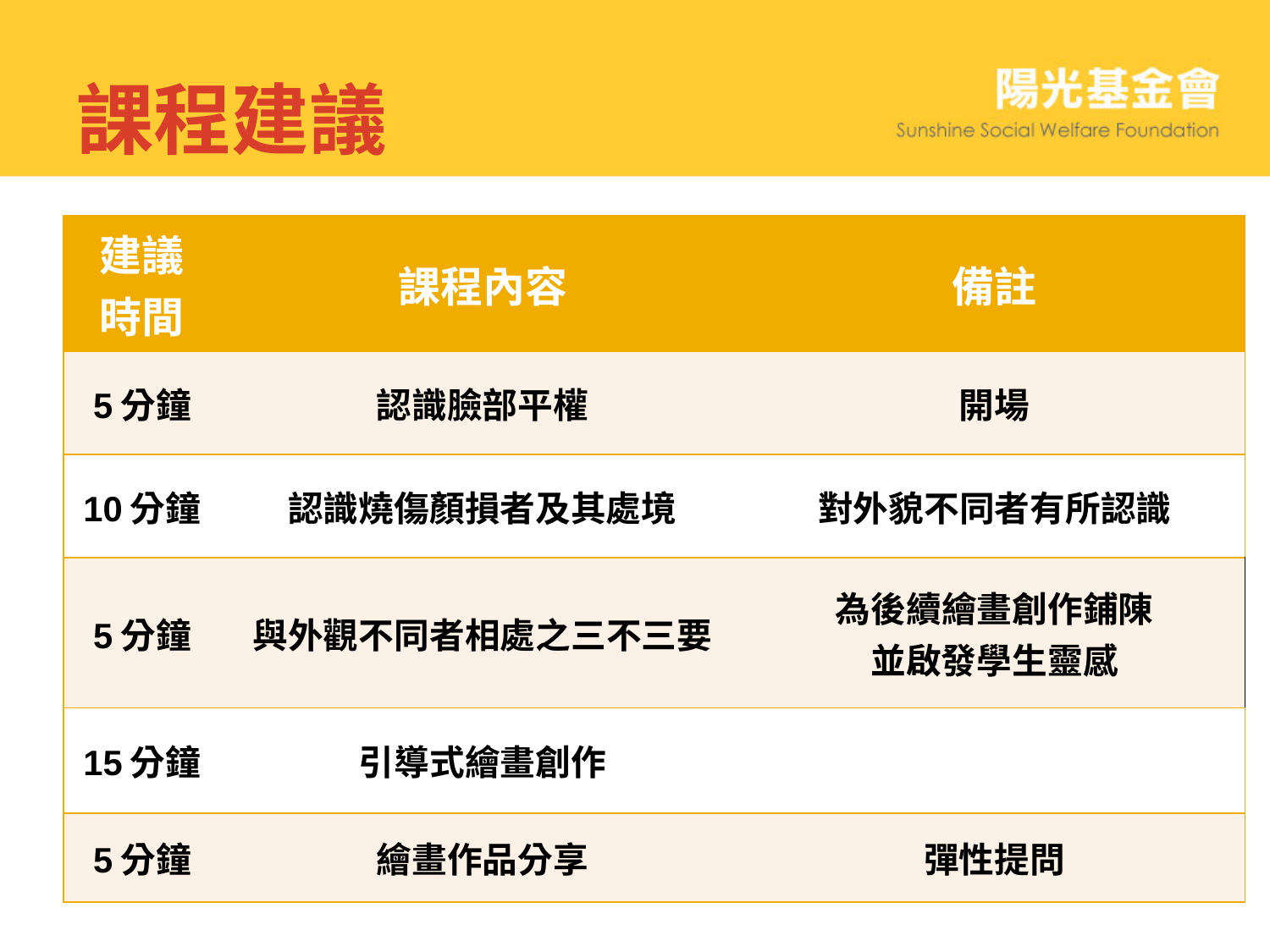

# 課程建議
| 建議 時間 | 課程內容 | 備註 |
| --- | --- | --- |
| 5分鐘 | 認識臉部平權 | 開場 |
| 10分鐘 | 認識燒傷顏損者及其處境 | 對外貌不同者有所認識 |
| 5分鐘 | 與外觀不同者相處之三不三要 | 為後續繪畫創作鋪陳 並啟發學生靈感 |
| 15分鐘 | 引導式繪畫創作 |  |
| 5分鐘 | 繪畫作品分享 | 彈性提問 |